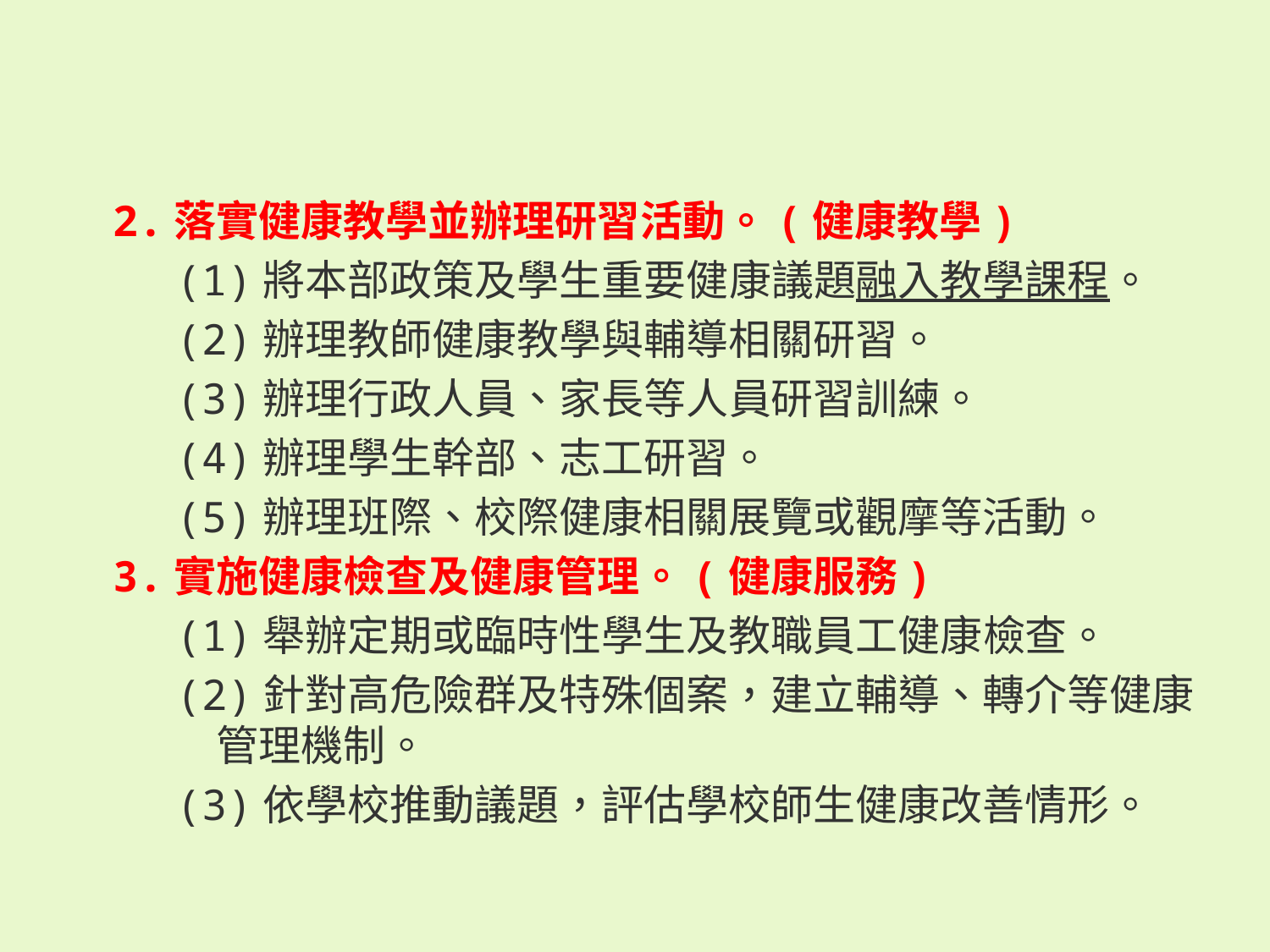

2.落實健康教學並辦理研習活動。(健康教學)
(1)將本部政策及學生重要健康議題融入教學課程。
(2)辦理教師健康教學與輔導相關研習。
(3)辦理行政人員、家長等人員研習訓練。
(4)辦理學生幹部、志工研習。
(5)辦理班際、校際健康相關展覽或觀摩等活動。
3.實施健康檢查及健康管理。(健康服務)
(1)舉辦定期或臨時性學生及教職員工健康檢查。
(2)針對高危險群及特殊個案，建立輔導、轉介等健康管理機制。
(3)依學校推動議題，評估學校師生健康改善情形。